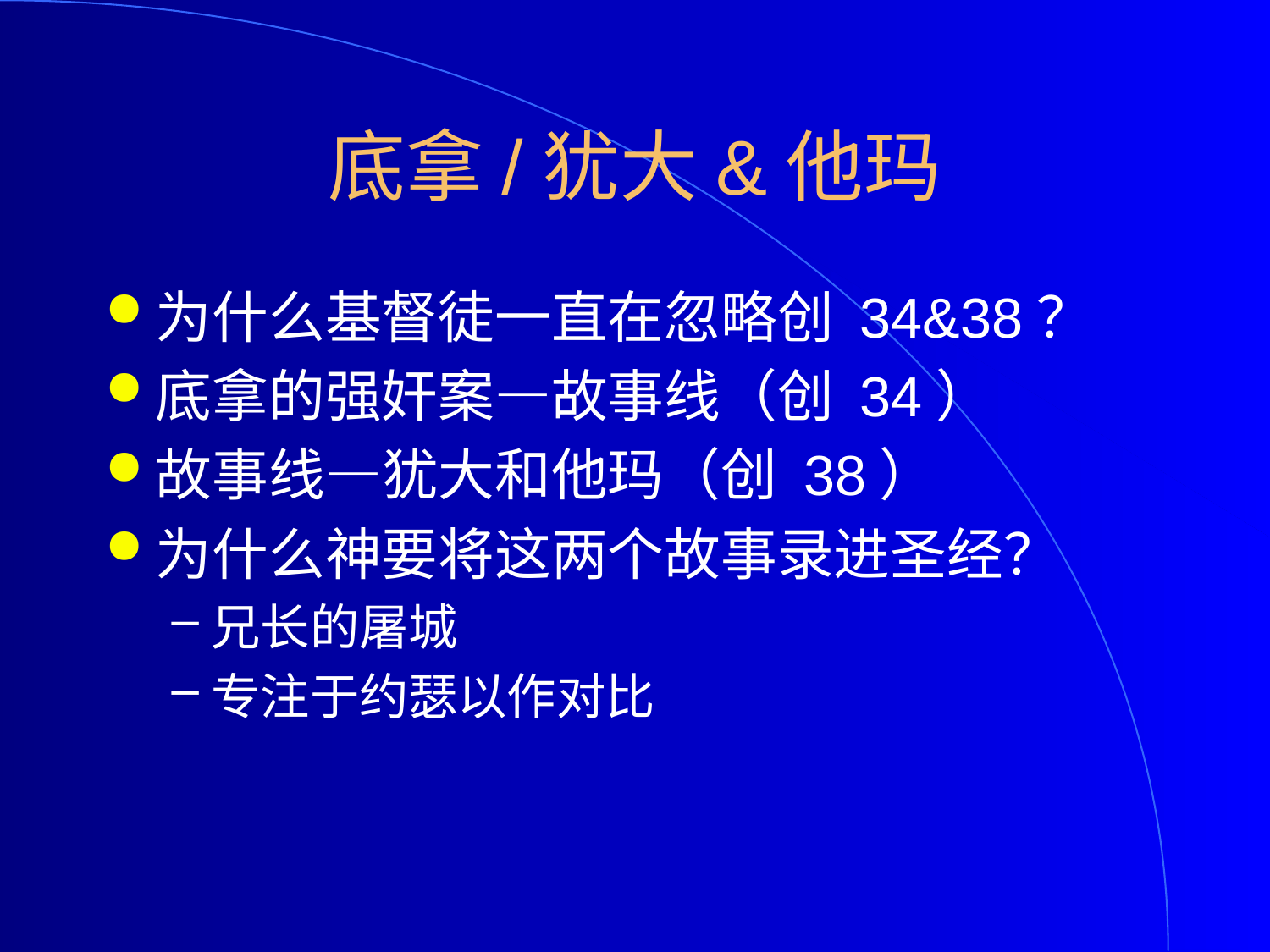

# 底拿/犹大&他玛
为什么基督徒一直在忽略创 34&38？
底拿的强奸案—故事线（创 34）
故事线—犹大和他玛（创 38）
为什么神要将这两个故事录进圣经？
兄长的屠城
专注于约瑟以作对比